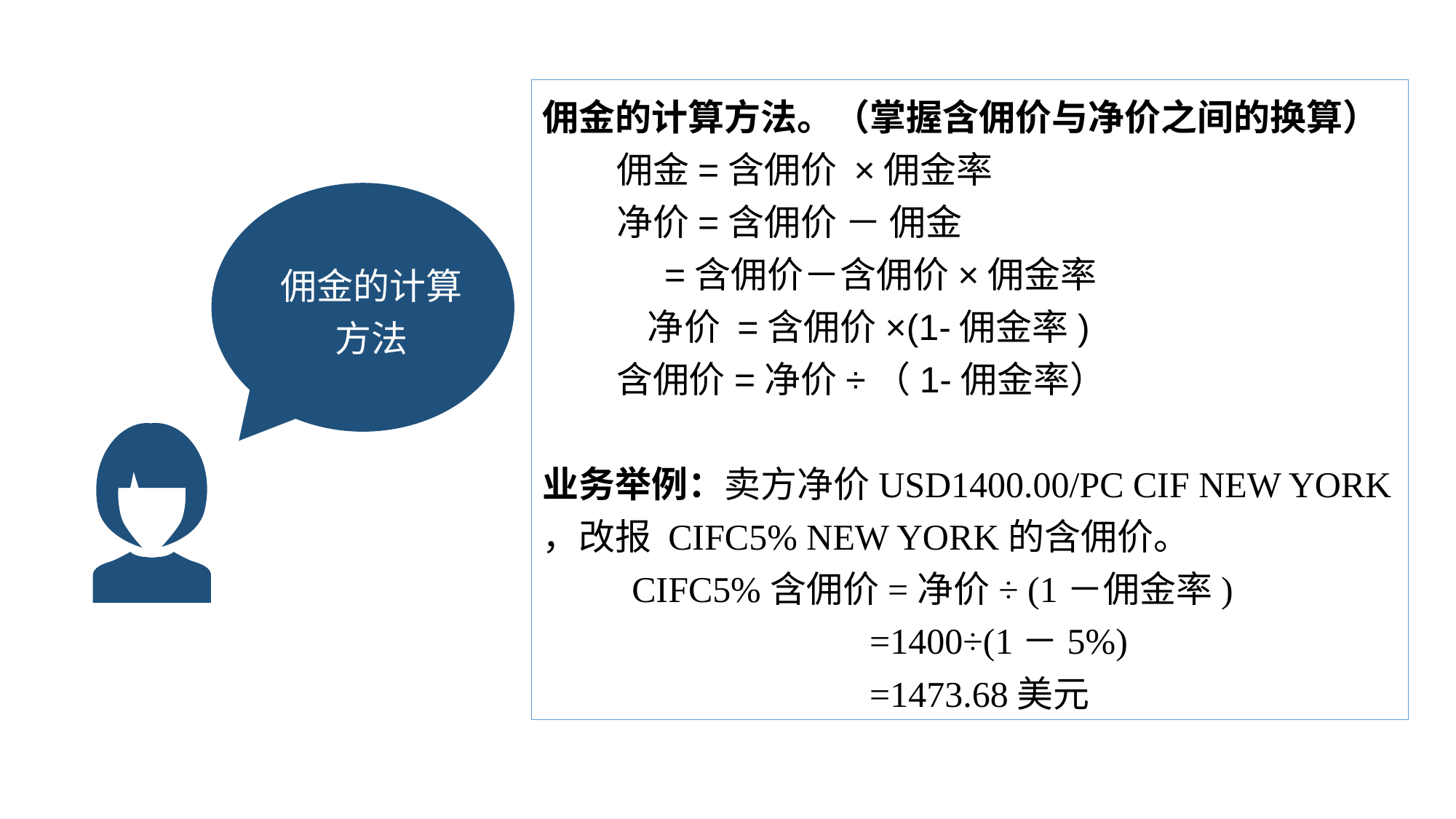

佣金的计算方法。（掌握含佣价与净价之间的换算）
        佣金=含佣价 ×佣金率
        净价=含佣价 － 佣金
            =含佣价－含佣价×佣金率
　　    净价 =含佣价×(1-佣金率)
        含佣价=净价÷（1-佣金率）

业务举例：卖方净价USD1400.00/PC CIF NEW YORK ，改报 CIFC5% NEW YORK的含佣价。
　　 CIFC5%含佣价=净价÷ (1－佣金率)
                                    =1400÷(1－5%)
                                    =1473.68美元

佣金的计算方法